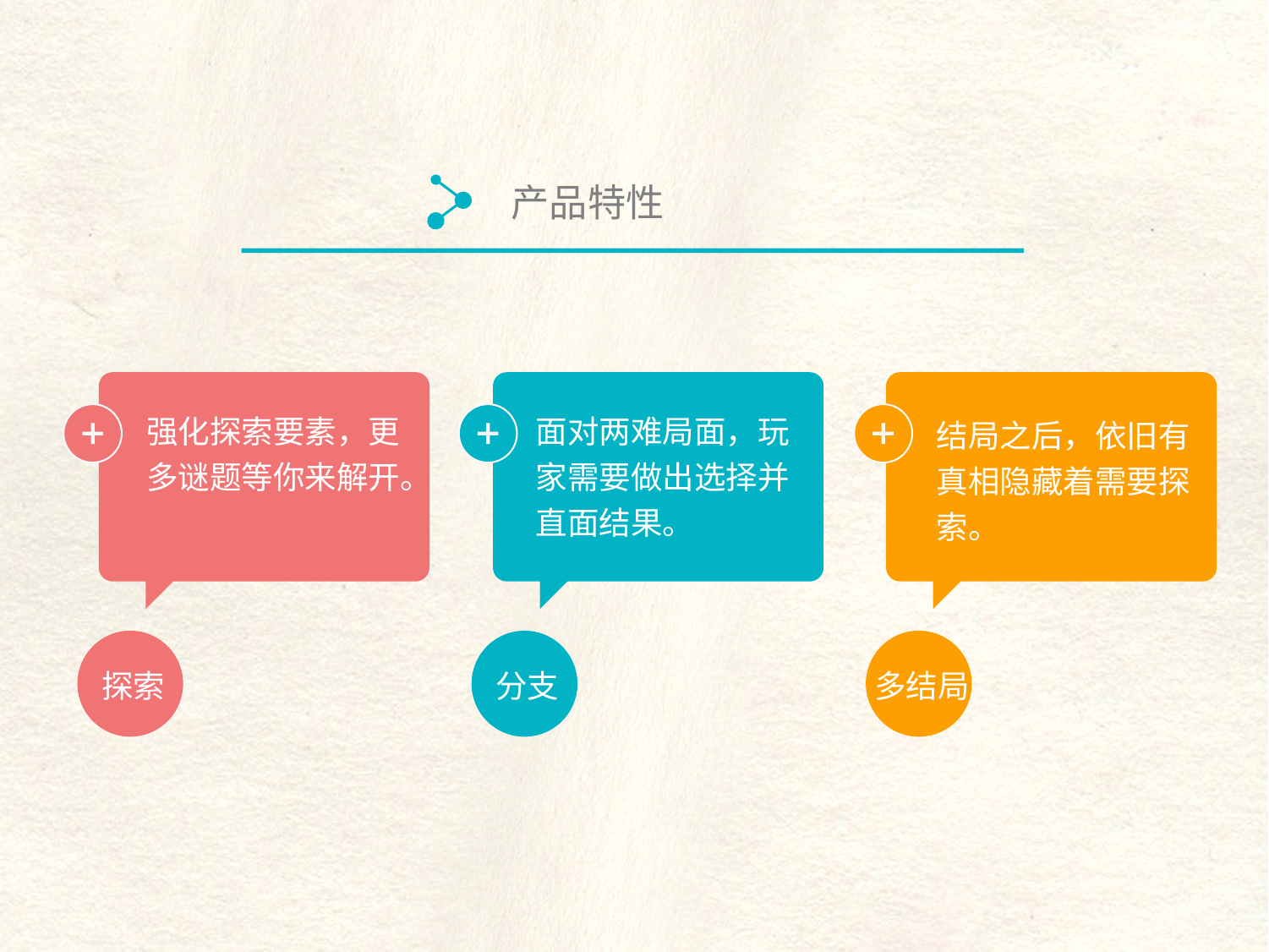

产品特性

强化探索要素，更多谜题等你来解开。

面对两难局面，玩家需要做出选择并直面结果。
结局之后，依旧有真相隐藏着需要探索。
探索
分支
多结局